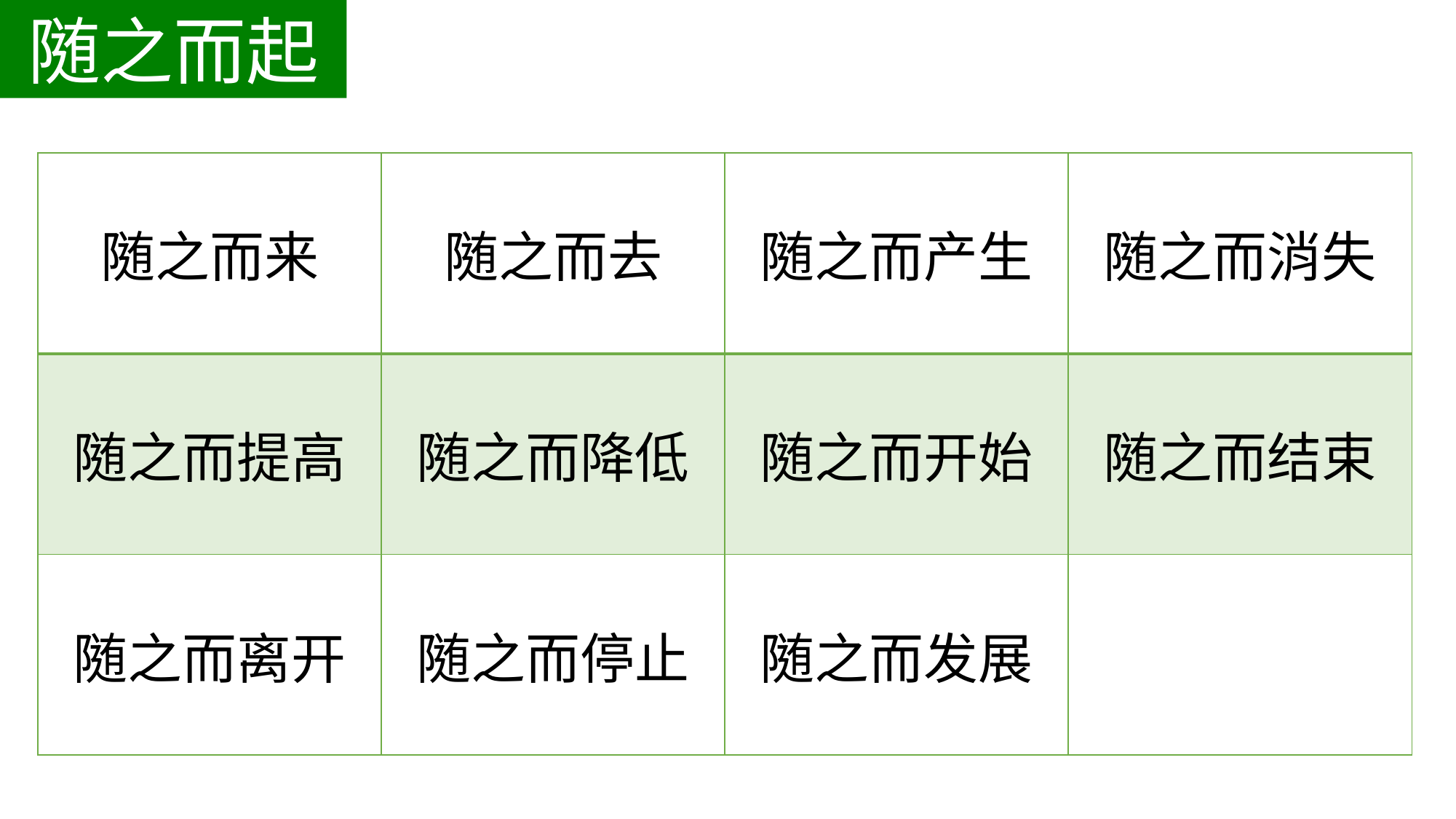

随之而起
| 随之而来 | 随之而去 | 随之而产生 | 随之而消失 |
| --- | --- | --- | --- |
| 随之而提高 | 随之而降低 | 随之而开始 | 随之而结束 |
| 随之而离开 | 随之而停止 | 随之而发展 |  |